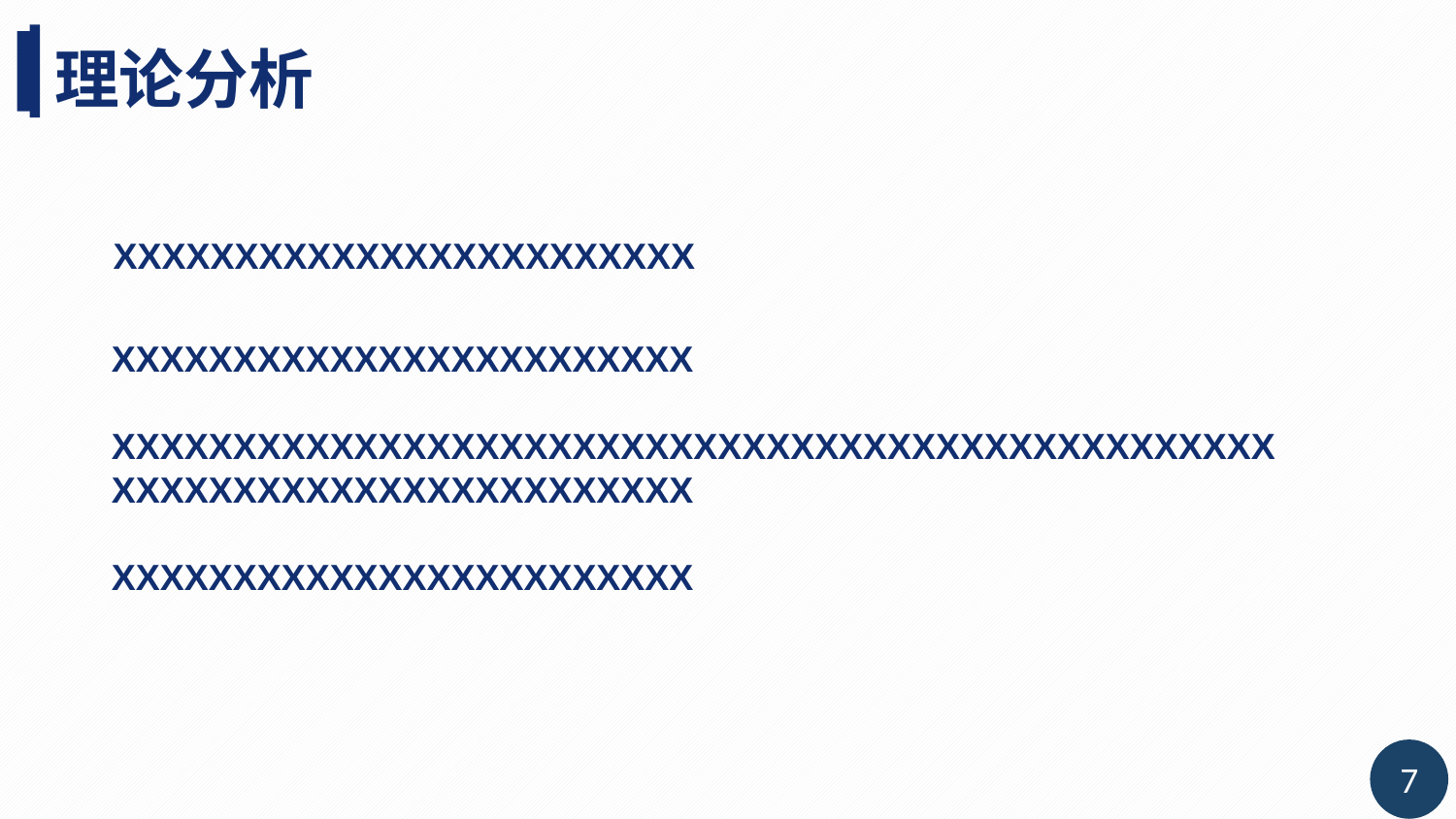

理论分析
XXXXXXXXXXXXXXXXXXXXXXXX
XXXXXXXXXXXXXXXXXXXXXXXX

XXXXXXXXXXXXXXXXXXXXXXXXXXXXXXXXXXXXXXXXXXXXXXXX XXXXXXXXXXXXXXXXXXXXXXXX

XXXXXXXXXXXXXXXXXXXXXXXX
7